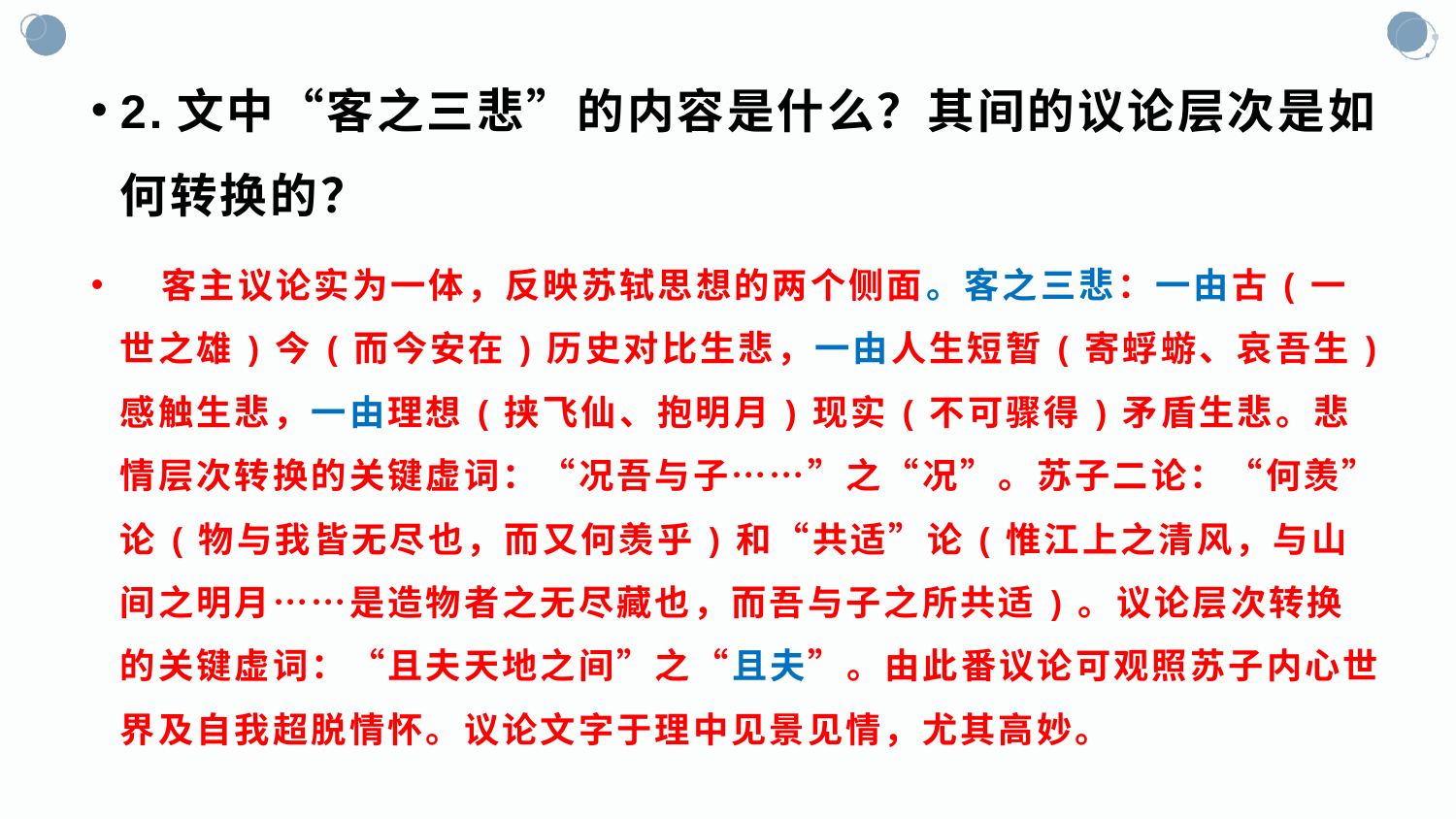

2.文中“客之三悲”的内容是什么？其间的议论层次是如何转换的？
   客主议论实为一体，反映苏轼思想的两个侧面。客之三悲：一由古(一世之雄)今(而今安在)历史对比生悲，一由人生短暂(寄蜉蝣、哀吾生)感触生悲，一由理想(挟飞仙、抱明月)现实(不可骤得)矛盾生悲。悲情层次转换的关键虚词：“况吾与子……”之“况”。苏子二论：“何羡”论(物与我皆无尽也，而又何羡乎)和“共适”论(惟江上之清风，与山间之明月……是造物者之无尽藏也，而吾与子之所共适)。议论层次转换的关键虚词：“且夫天地之间”之“且夫”。由此番议论可观照苏子内心世界及自我超脱情怀。议论文字于理中见景见情，尤其高妙。